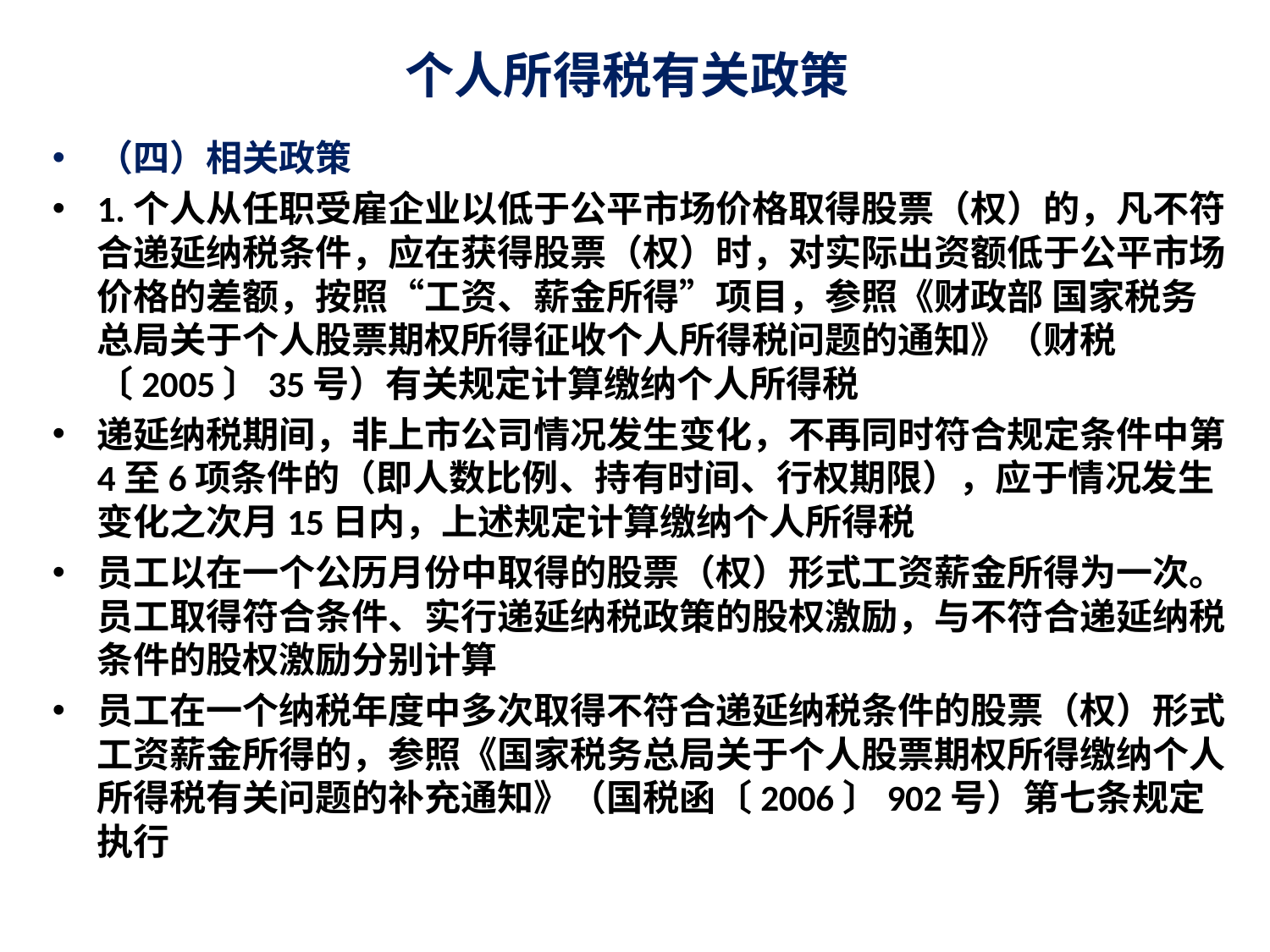

# 个人所得税有关政策
（四）相关政策
1.个人从任职受雇企业以低于公平市场价格取得股票（权）的，凡不符合递延纳税条件，应在获得股票（权）时，对实际出资额低于公平市场价格的差额，按照“工资、薪金所得”项目，参照《财政部 国家税务总局关于个人股票期权所得征收个人所得税问题的通知》（财税〔2005〕35号）有关规定计算缴纳个人所得税
递延纳税期间，非上市公司情况发生变化，不再同时符合规定条件中第4至6项条件的（即人数比例、持有时间、行权期限），应于情况发生变化之次月15日内，上述规定计算缴纳个人所得税
员工以在一个公历月份中取得的股票（权）形式工资薪金所得为一次。员工取得符合条件、实行递延纳税政策的股权激励，与不符合递延纳税条件的股权激励分别计算
员工在一个纳税年度中多次取得不符合递延纳税条件的股票（权）形式工资薪金所得的，参照《国家税务总局关于个人股票期权所得缴纳个人所得税有关问题的补充通知》（国税函〔2006〕902号）第七条规定执行